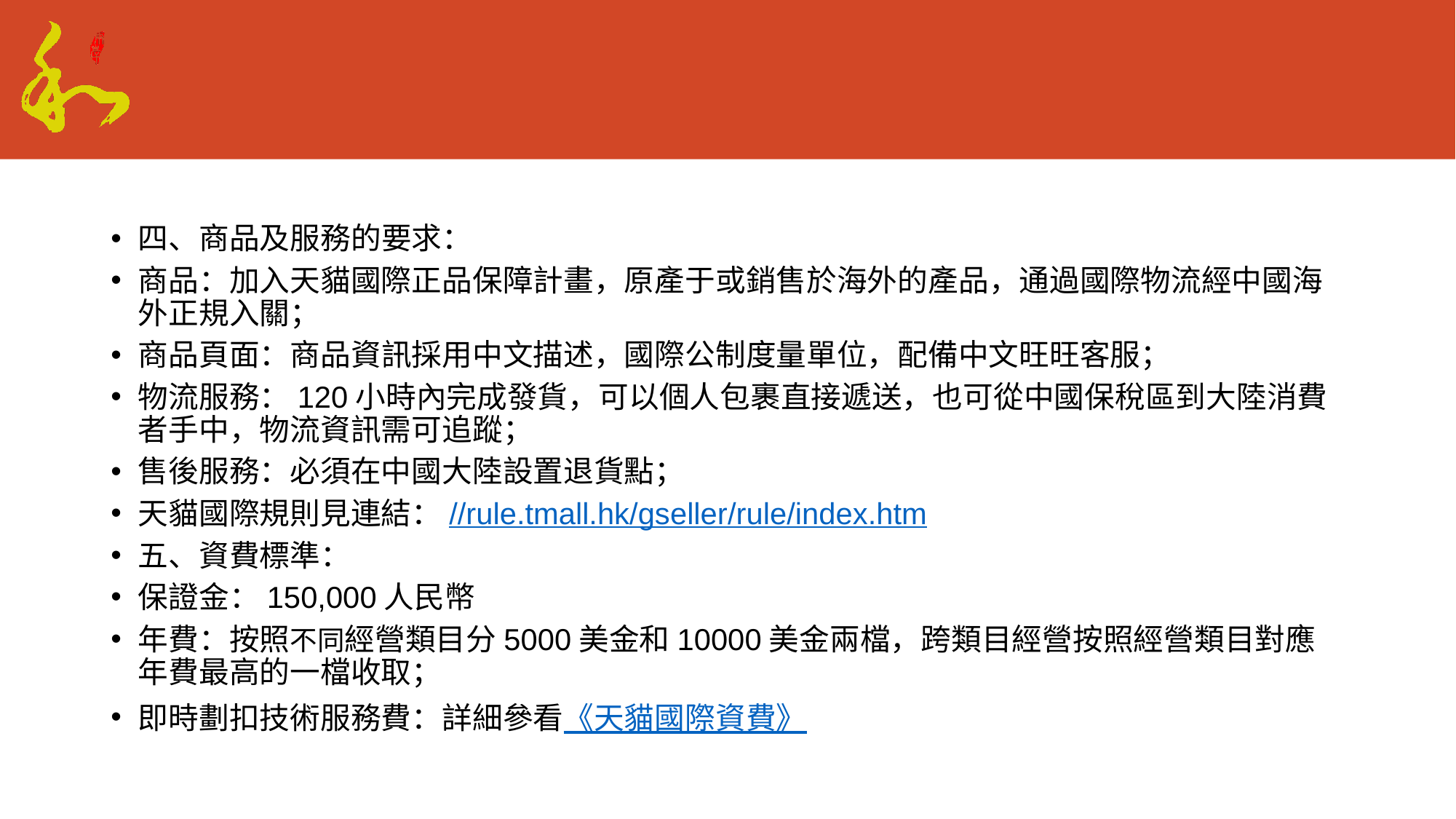

#
四、商品及服務的要求：
商品：加入天貓國際正品保障計畫，原產于或銷售於海外的產品，通過國際物流經中國海外正規入關；
商品頁面：商品資訊採用中文描述，國際公制度量單位，配備中文旺旺客服；
物流服務：120小時內完成發貨，可以個人包裹直接遞送，也可從中國保稅區到大陸消費者手中，物流資訊需可追蹤；
售後服務：必須在中國大陸設置退貨點；
天貓國際規則見連結：//rule.tmall.hk/gseller/rule/index.htm
五、資費標準：
保證金：150,000人民幣
年費：按照不同經營類目分5000美金和10000美金兩檔，跨類目經營按照經營類目對應年費最高的一檔收取；
即時劃扣技術服務費：詳細參看《天貓國際資費》